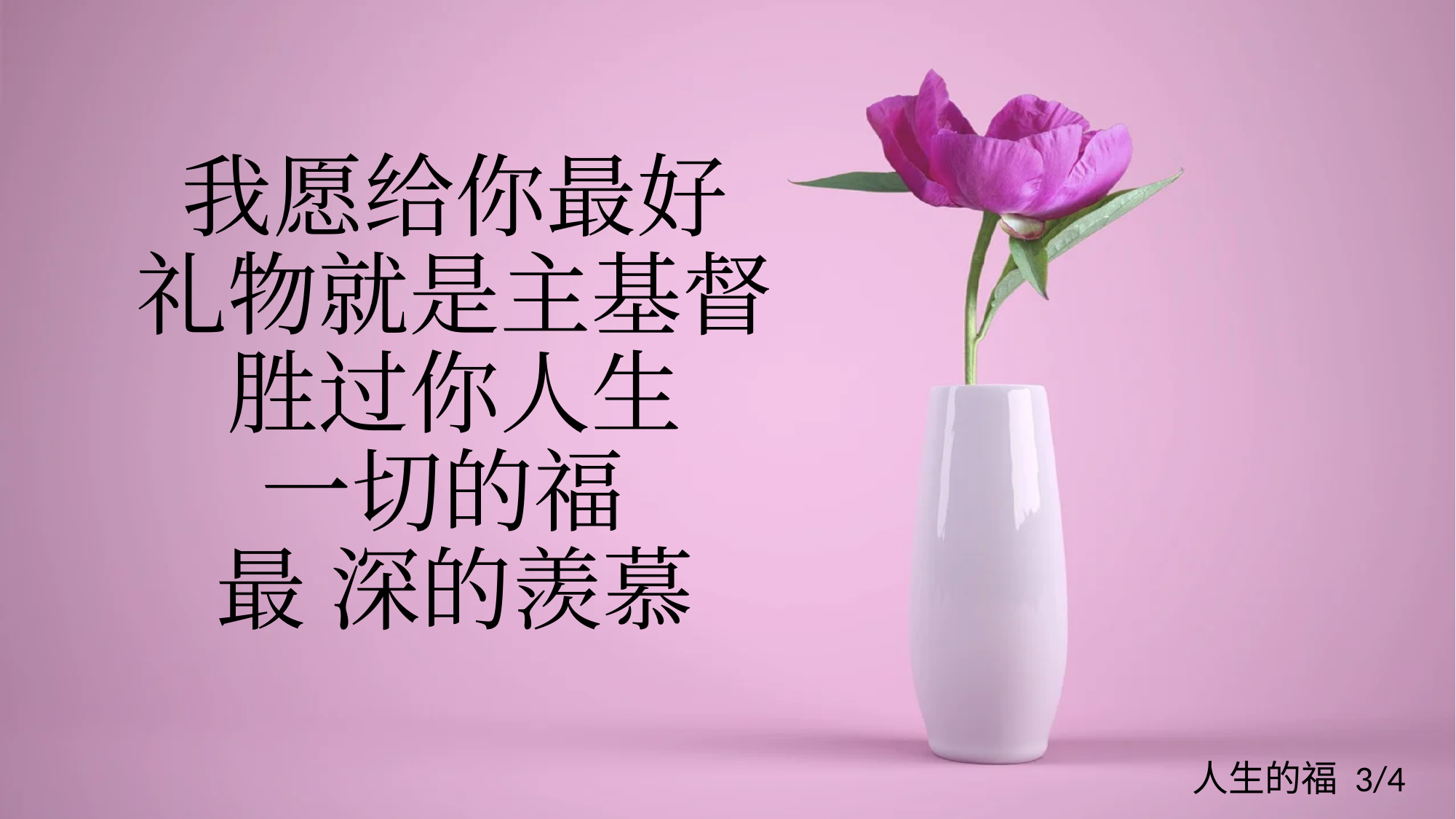

# 我愿给你最好 礼物就是主基督 胜过你人生 一切的福 最 深的羡慕
人生的福 3/4